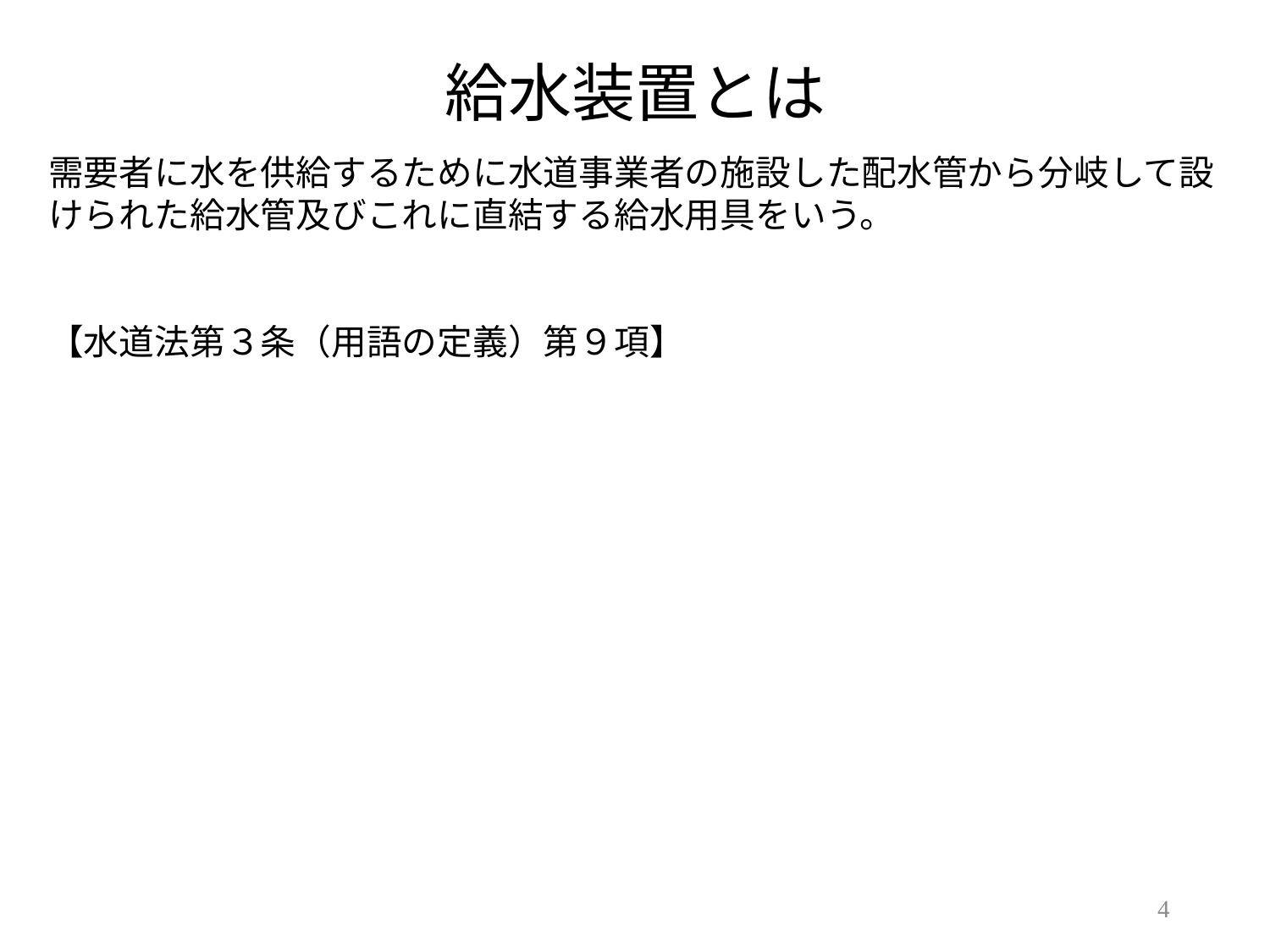

給水装置とは
需要者に水を供給するために水道事業者の施設した配水管から分岐して設けられた給水管及びこれに直結する給水用具をいう。

【水道法第３条（用語の定義）第９項】
4